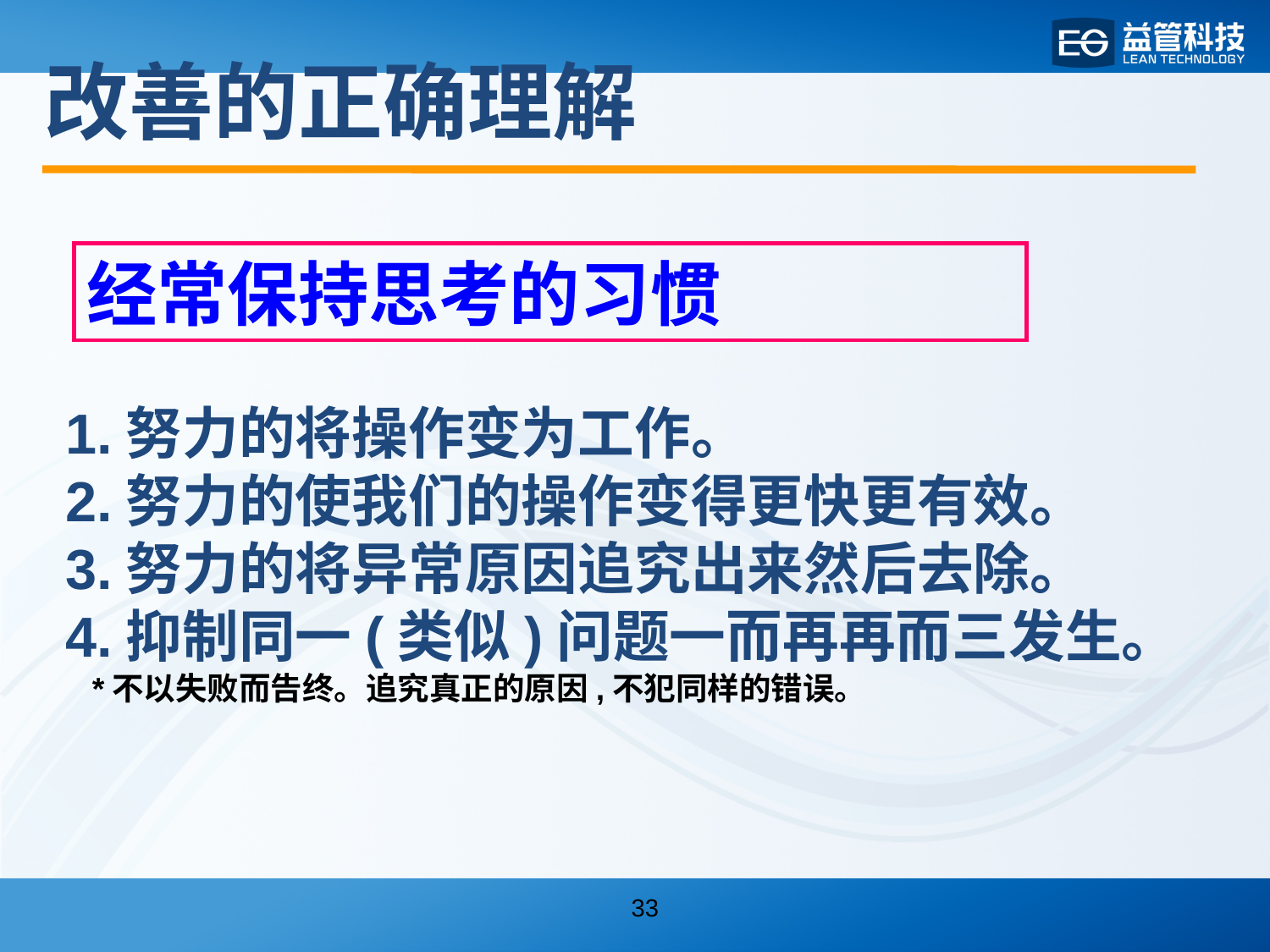

改善的正确理解

经常保持思考的习惯
1.努力的将操作变为工作。
2.努力的使我们的操作变得更快更有效。
3.努力的将异常原因追究出来然后去除。
4.抑制同一(类似)问题一而再再而三发生。
   *不以失败而告终。追究真正的原因,不犯同样的错误。